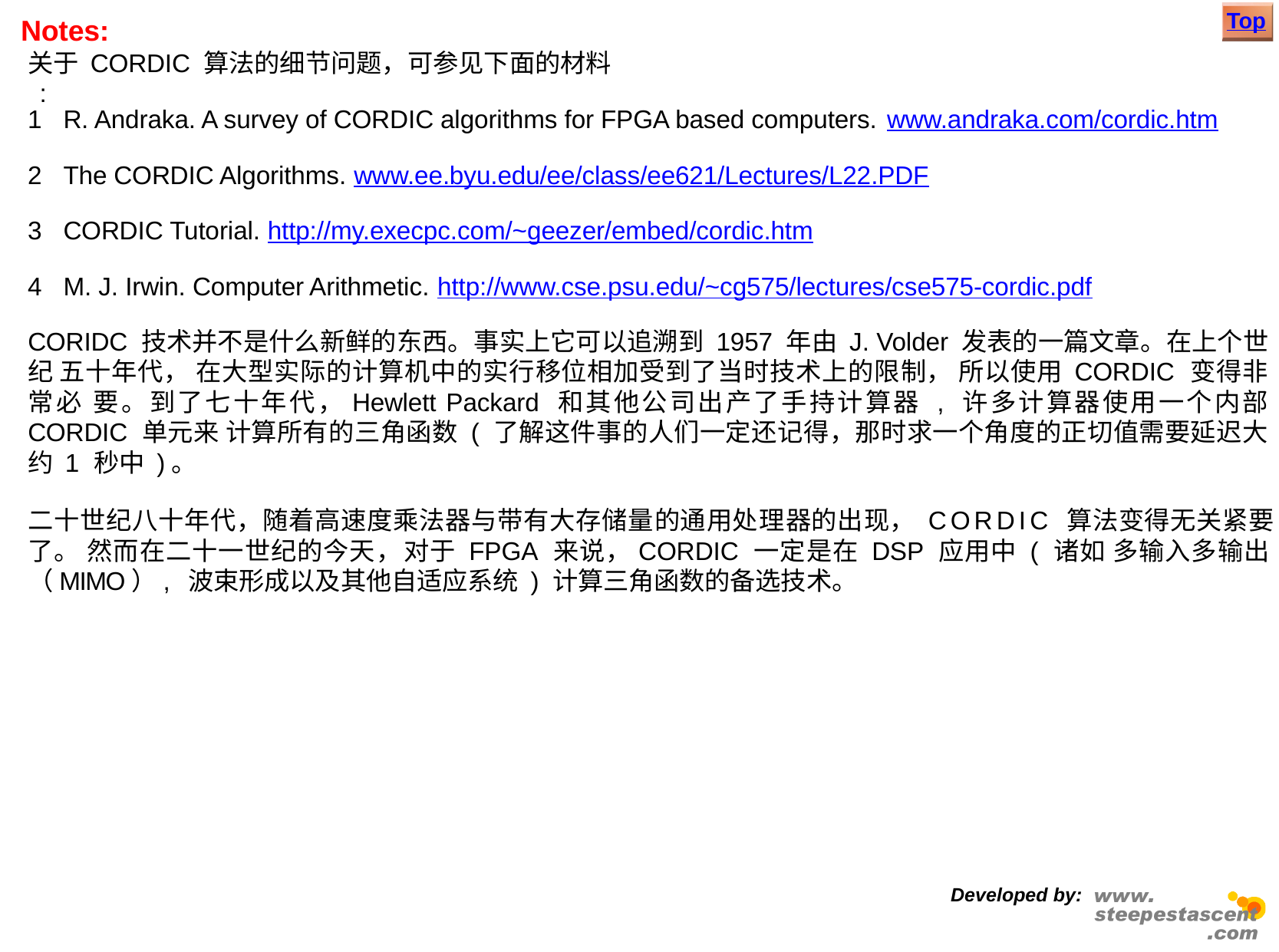

Top
Notes:
关于 CORDIC 算法的细节问题，可参见下面的材料 :
R. Andraka. A survey of CORDIC algorithms for FPGA based computers. www.andraka.com/cordic.htm
The CORDIC Algorithms. www.ee.byu.edu/ee/class/ee621/Lectures/L22.PDF
CORDIC Tutorial. http://my.execpc.com/~geezer/embed/cordic.htm
M. J. Irwin. Computer Arithmetic. http://www.cse.psu.edu/~cg575/lectures/cse575-cordic.pdf
CORIDC 技术并不是什么新鲜的东西。事实上它可以追溯到 1957 年由 J. Volder 发表的一篇文章。在上个世纪 五十年代， 在大型实际的计算机中的实行移位相加受到了当时技术上的限制， 所以使用 CORDIC 变得非常必 要。到了七十年代，Hewlett Packard 和其他公司出产了手持计算器 , 许多计算器使用一个内部 CORDIC 单元来 计算所有的三角函数 ( 了解这件事的人们一定还记得，那时求一个角度的正切值需要延迟大约 1 秒中 )。
二十世纪八十年代，随着高速度乘法器与带有大存储量的通用处理器的出现， CORDIC 算法变得无关紧要了。 然而在二十一世纪的今天，对于 FPGA 来说，CORDIC 一定是在 DSP 应用中 ( 诸如 多输入多输出（MIMO）,  波束形成以及其他自适应系统 ) 计算三角函数的备选技术。
Developed by: